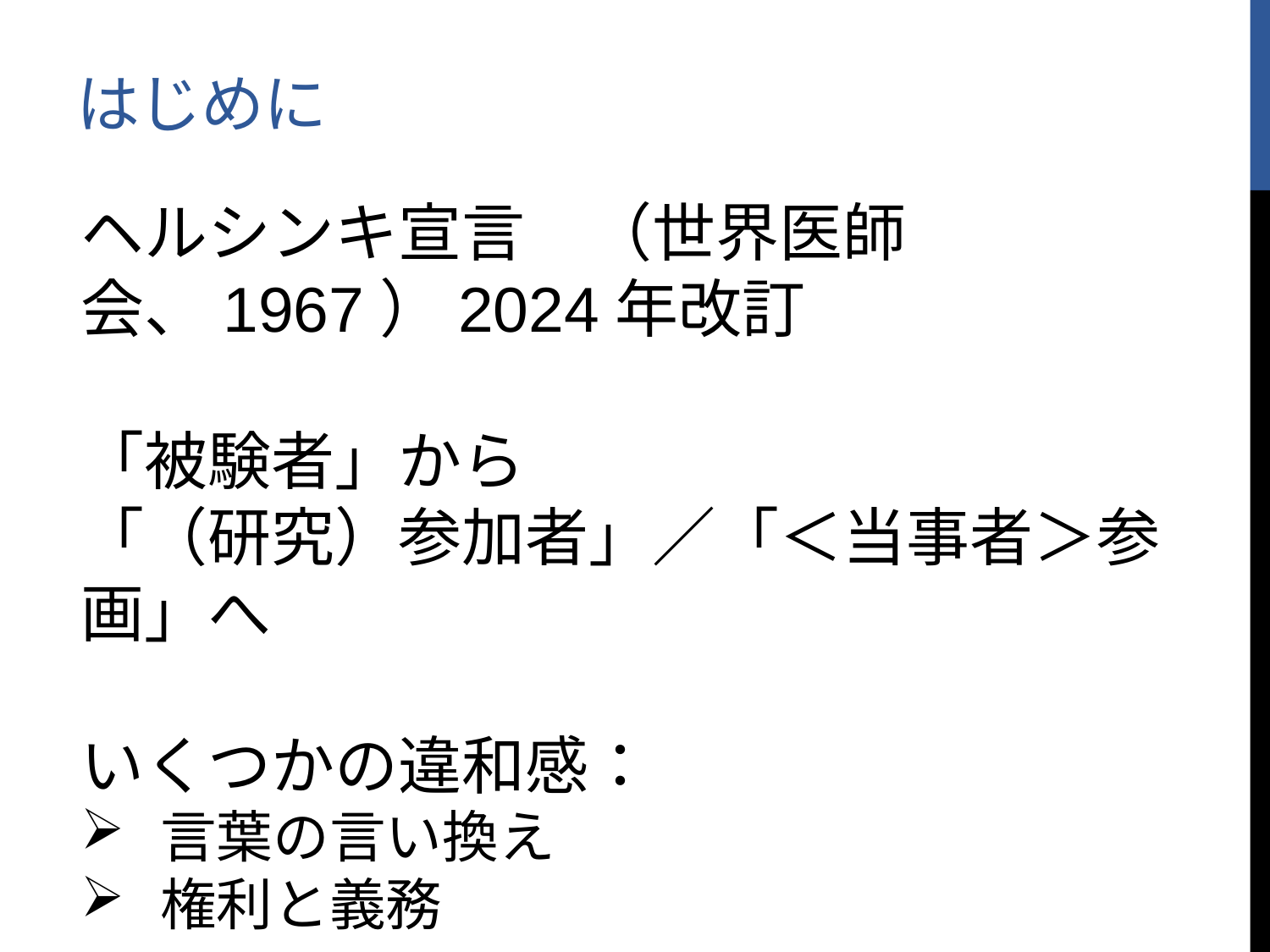

# はじめに
ヘルシンキ宣言　（世界医師会、1967）2024年改訂

「被験者」から
「（研究）参加者」／「＜当事者＞参画」へ

いくつかの違和感：
言葉の言い換え
権利と義務